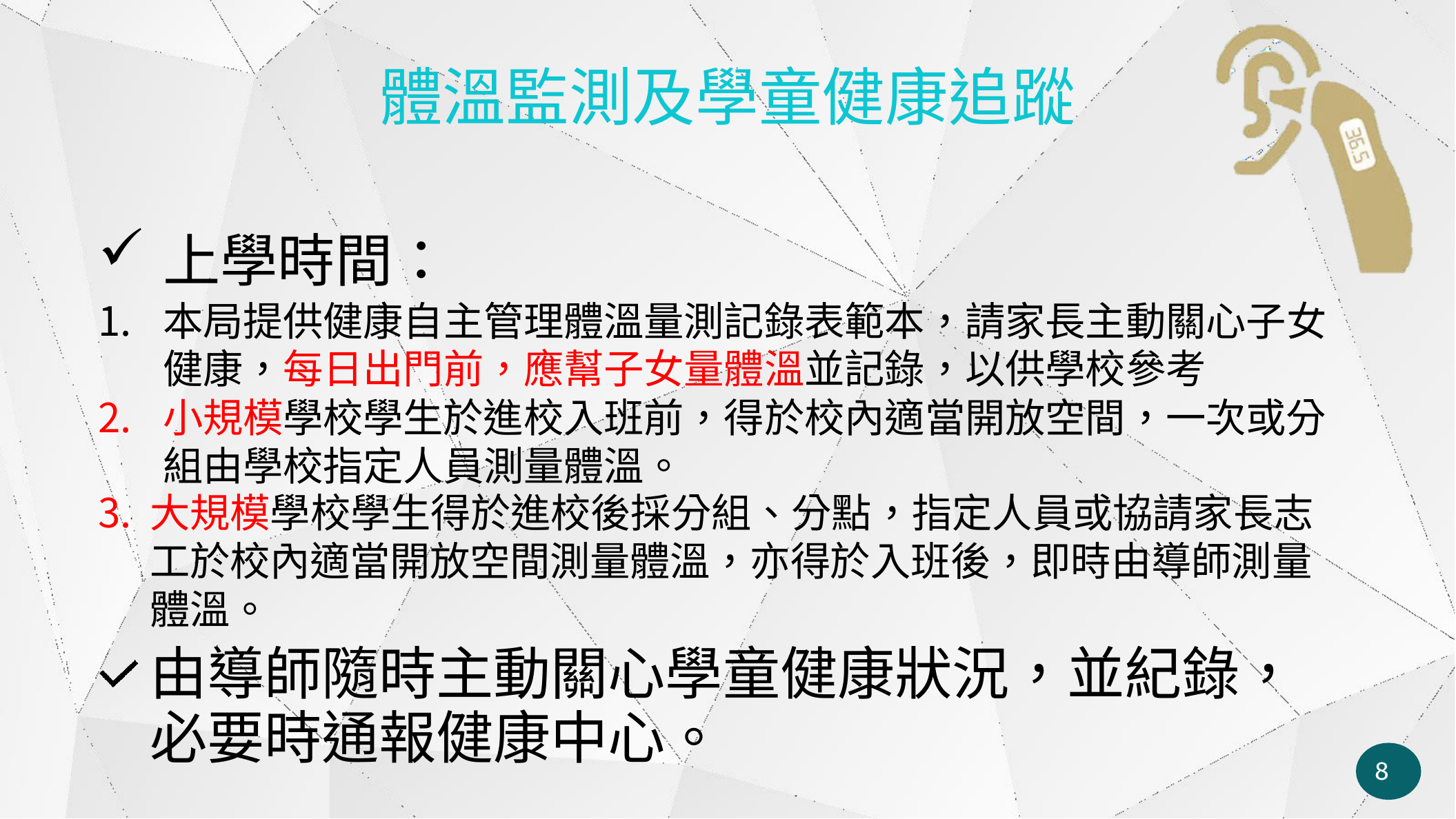

# 體溫監測及學童健康追蹤
上學時間：
本局提供健康自主管理體溫量測記錄表範本，請家長主動關心子女 健康，每日出門前，應幫子女量體溫並記錄，以供學校參考
小規模學校學生於進校入班前，得於校內適當開放空間，一次或分 組由學校指定人員測量體溫。
大規模學校學生得於進校後採分組、分點，指定人員或協請家長志
工於校內適當開放空間測量體溫，亦得於入班後，即時由導師測量 體溫。
由導師隨時主動關心學童健康狀況，並紀錄， 必要時通報健康中心。

8